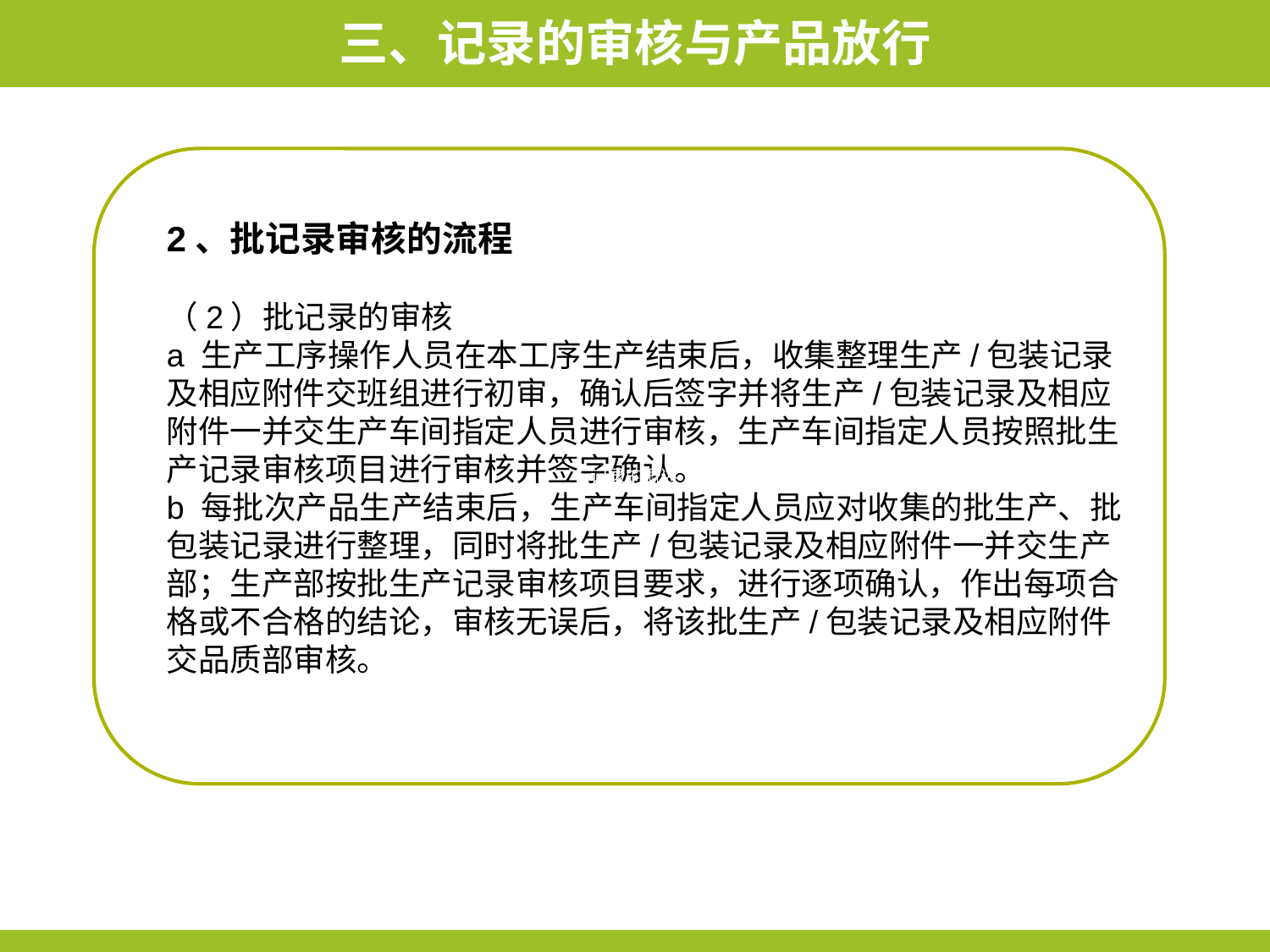

# 三、记录的审核与产品放行
2、批记录审核的流程

（2）批记录的审核
a 生产工序操作人员在本工序生产结束后，收集整理生产/包装记录及相应附件交班组进行初审，确认后签字并将生产/包装记录及相应附件一并交生产车间指定人员进行审核，生产车间指定人员按照批生产记录审核项目进行审核并签字确认。
b 每批次产品生产结束后，生产车间指定人员应对收集的批生产、批包装记录进行整理，同时将批生产/包装记录及相应附件一并交生产部；生产部按批生产记录审核项目要求，进行逐项确认，作出每项合格或不合格的结论，审核无误后，将该批生产/包装记录及相应附件交品质部审核。

记录的概述